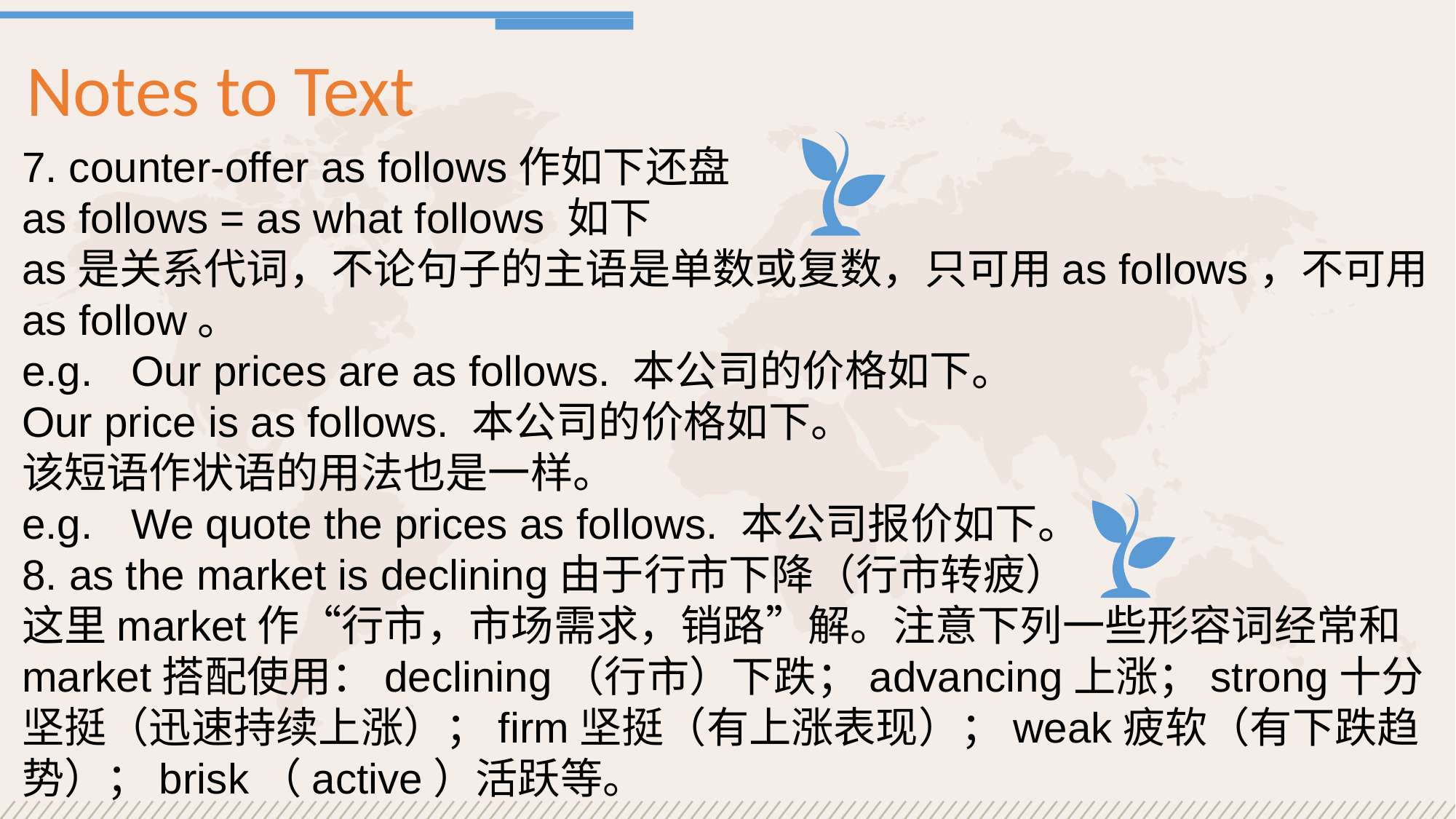

Notes to Text

7. counter-offer as follows作如下还盘
as follows = as what follows 如下
as是关系代词，不论句子的主语是单数或复数，只可用as follows，不可用as follow。
e.g.	Our prices are as follows. 本公司的价格如下。
Our price is as follows. 本公司的价格如下。
该短语作状语的用法也是一样。
e.g.	We quote the prices as follows. 本公司报价如下。
8. as the market is declining由于行市下降（行市转疲）
这里market作“行市，市场需求，销路”解。注意下列一些形容词经常和market搭配使用：declining（行市）下跌；advancing上涨；strong十分坚挺（迅速持续上涨）；firm坚挺（有上涨表现）；weak疲软（有下跌趋势）；brisk（active）活跃等。